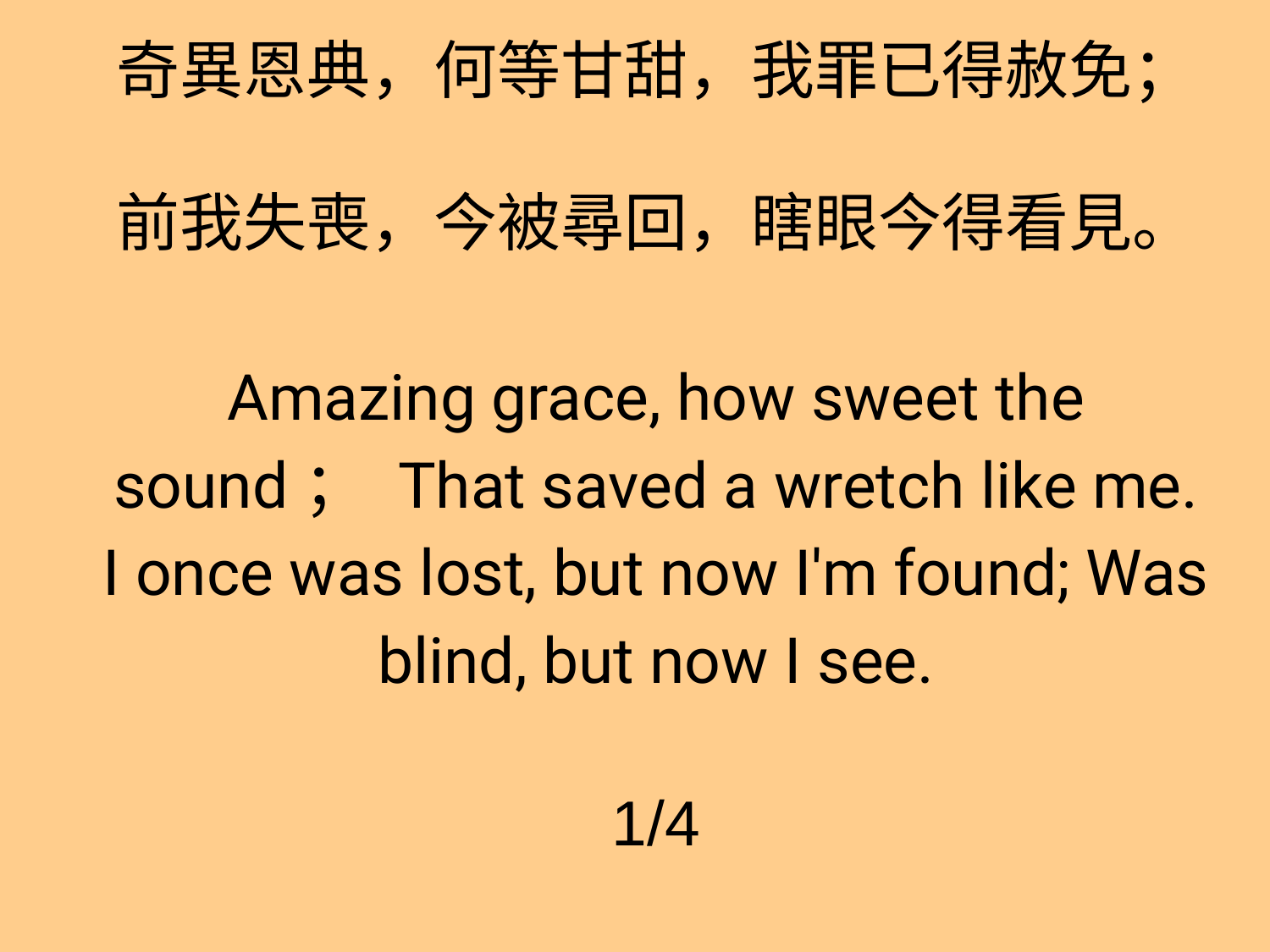

# 奇異恩典，何等甘甜，我罪已得赦免；

前我失喪，今被尋回，瞎眼今得看見。

Amazing grace, how sweet the sound； That saved a wretch like me.
I once was lost, but now I'm found; Was blind, but now I see.

1/4